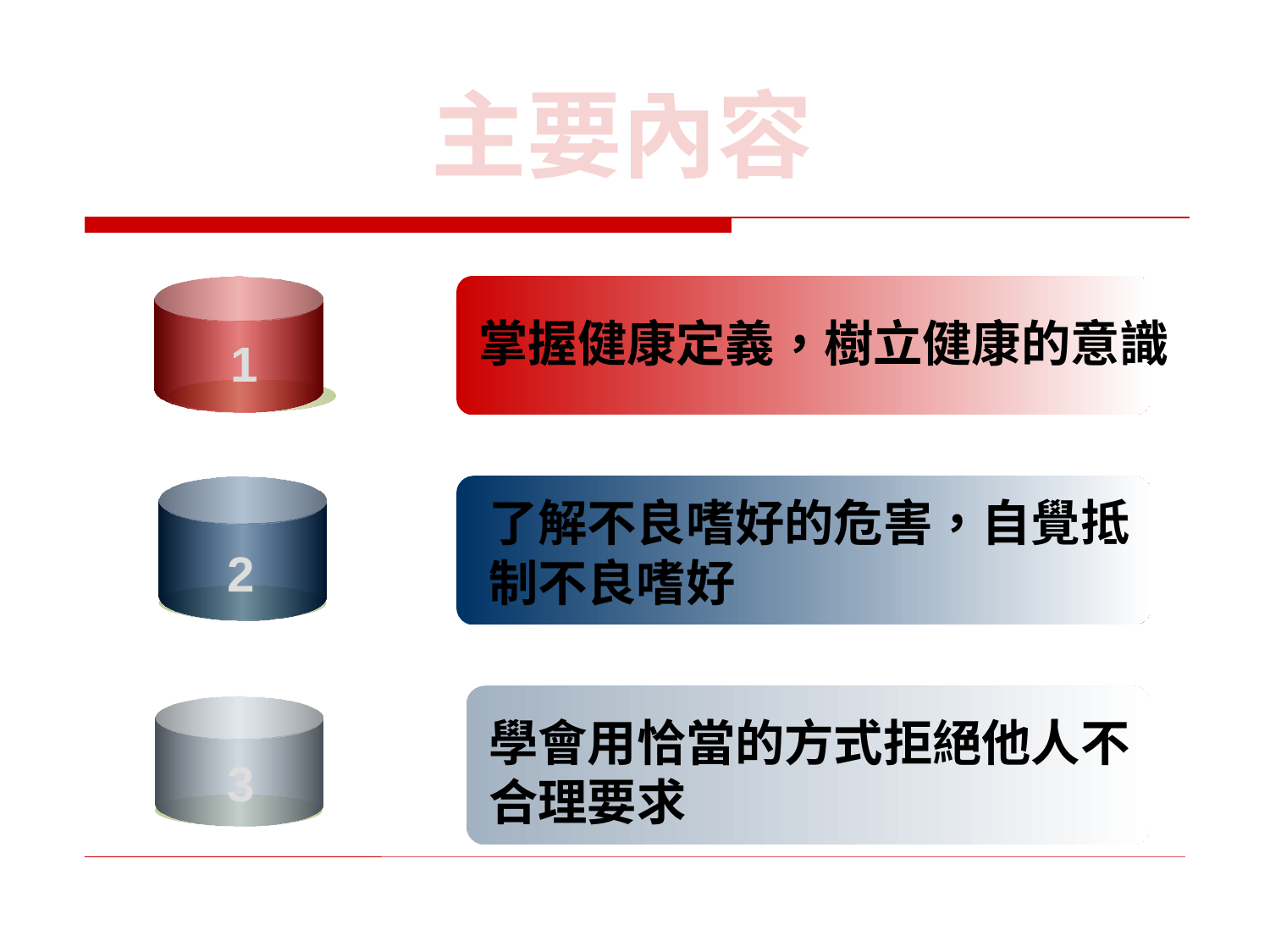

主要內容

掌握健康定義，樹立健康的意識

1

了解不良嗜好的危害，自覺抵制不良嗜好
2

學會用恰當的方式拒絕他人不合理要求
3